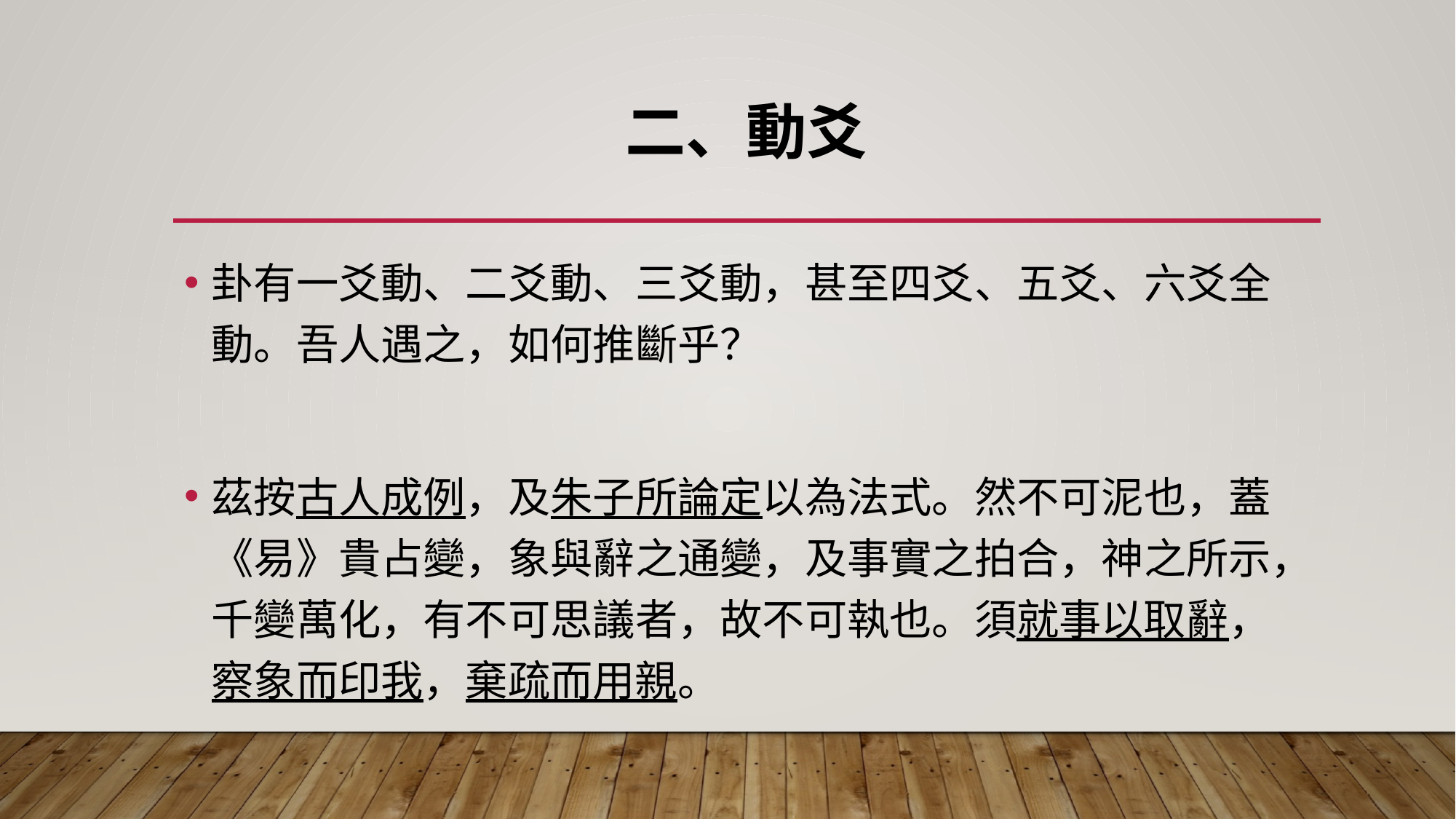

# 二、動爻
卦有一爻動、二爻動、三爻動，甚至四爻、五爻、六爻全動。吾人遇之，如何推斷乎？

茲按古人成例，及朱子所論定以為法式。然不可泥也，蓋《易》貴占變，象與辭之通變，及事實之拍合，神之所示，千變萬化，有不可思議者，故不可執也。須就事以取辭，察象而印我，棄疏而用親。